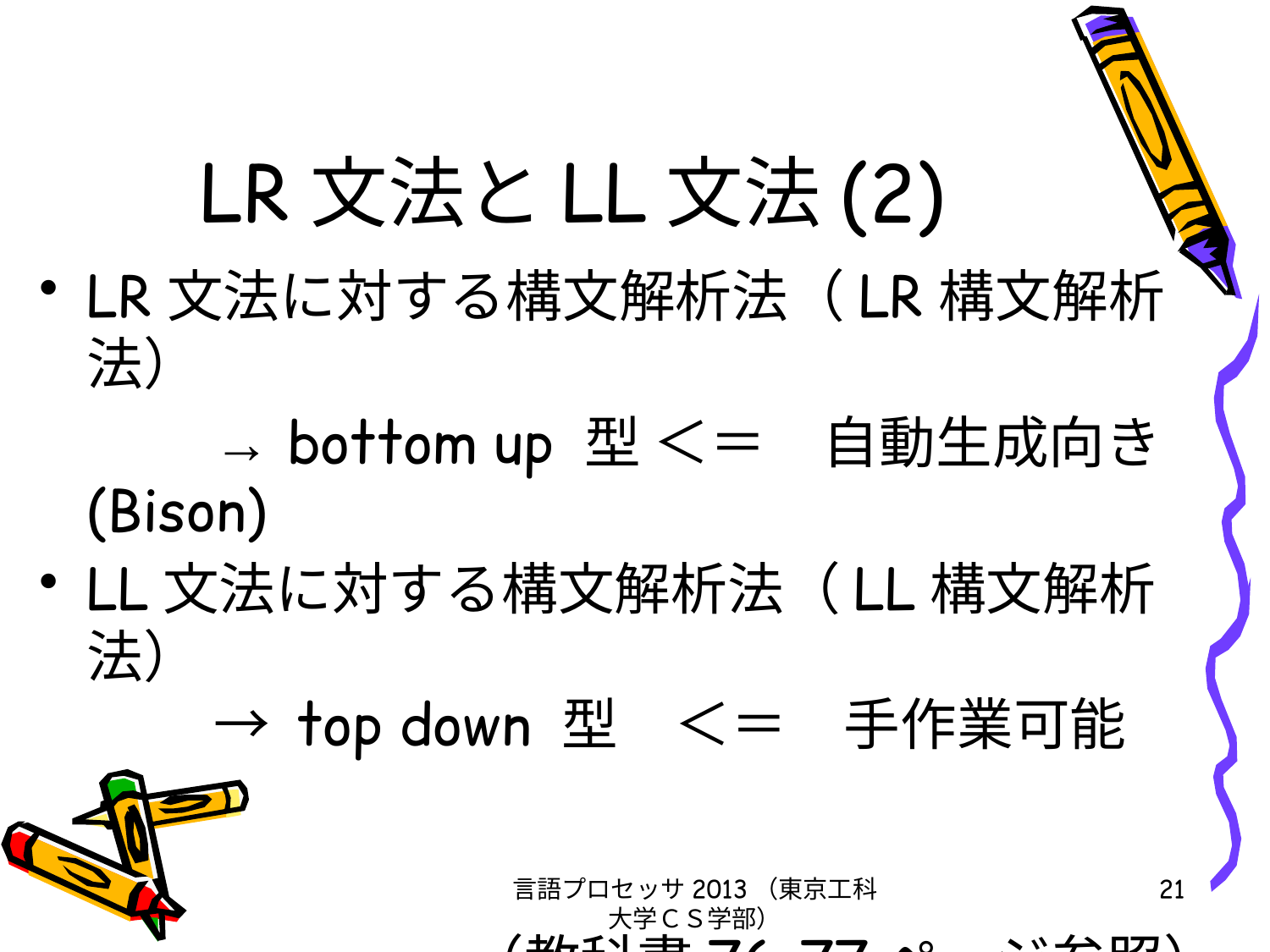

# LR文法とLL文法(2)
LR文法に対する構文解析法（LR構文解析法）
		→ bottom up 型 ＜＝　自動生成向き(Bison)
LL文法に対する構文解析法（LL構文解析法）
	→ top down 型　＜＝　手作業可能

				（教科書76-77ページ参照）
言語プロセッサ2013（東京工科大学ＣＳ学部）
21